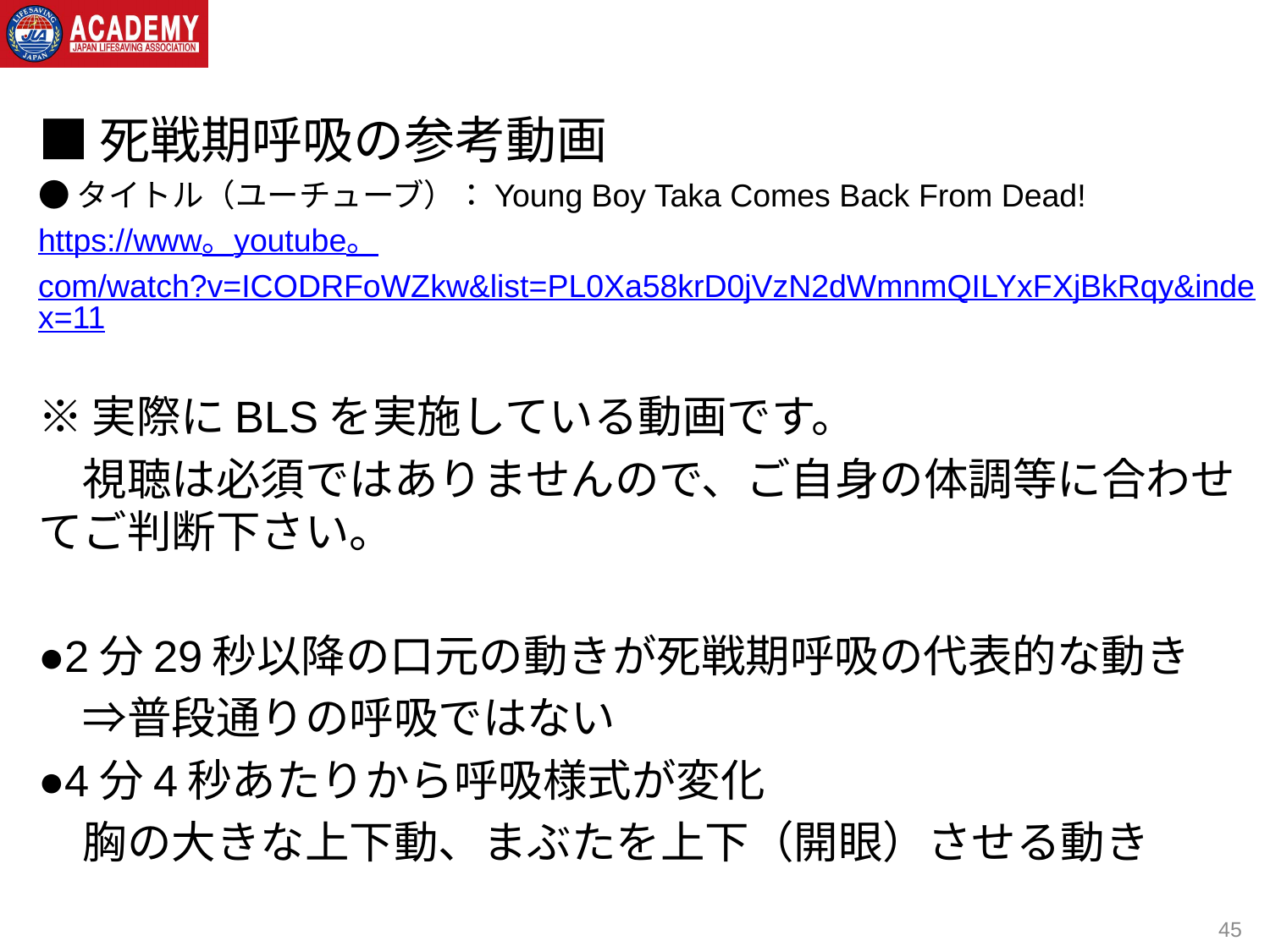

■死戦期呼吸の参考動画
●タイトル（ユーチューブ）：Young Boy Taka Comes Back From Dead!
https://www。youtube。com/watch?v=ICODRFoWZkw&list=PL0Xa58krD0jVzN2dWmnmQILYxFXjBkRqy&index=11

※実際にBLSを実施している動画です。
　視聴は必須ではありませんので、ご自身の体調等に合わせてご判断下さい。

●2分29秒以降の口元の動きが死戦期呼吸の代表的な動き
　⇒普段通りの呼吸ではない
●4分4秒あたりから呼吸様式が変化
　胸の大きな上下動、まぶたを上下（開眼）させる動き
45